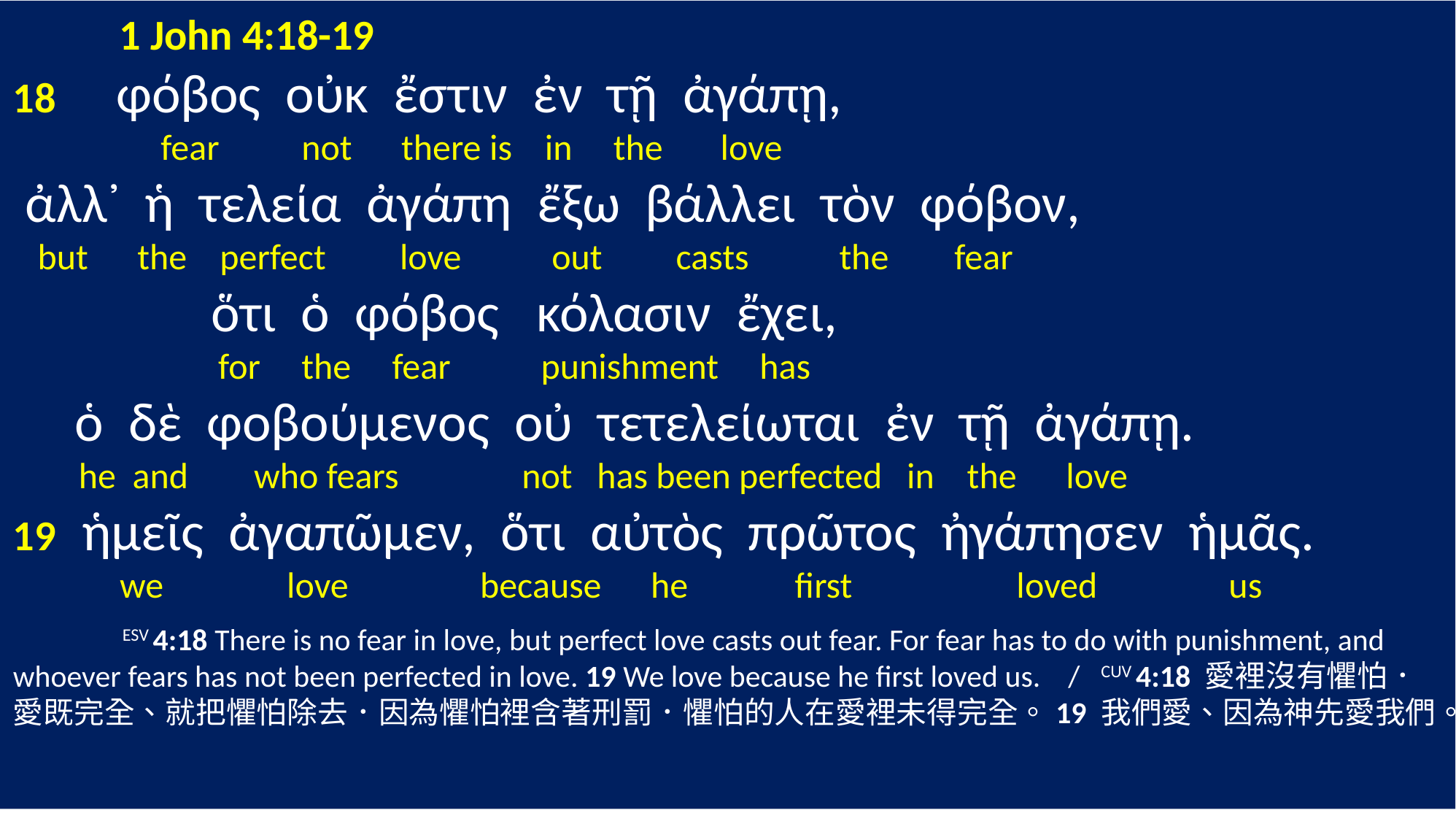

1 John 4:18-19
18      φόβος  οὐκ  ἔστιν  ἐν  τῇ  ἀγάπῃ,
                  fear          not      there is    in     the       love
 ἀλλ᾽  ἡ  τελεία  ἀγάπη  ἔξω  βάλλει  τὸν  φόβον,
   but      the    perfect         love           out         casts           the        fear
                ὅτι  ὁ  φόβος   κόλασιν  ἔχει,
                         for     the     fear           punishment     has
     ὁ  δὲ  φοβούμενος  οὐ  τετελείωται  ἐν  τῇ  ἀγάπῃ.
        he  and        who fears               not   has been perfected   in    the      love
19   ἡμεῖς  ἀγαπῶμεν,  ὅτι  αὐτὸς  πρῶτος  ἠγάπησεν  ἡμᾶς.
             we               love                because      he             first                    loved                us

	ESV 4:18 There is no fear in love, but perfect love casts out fear. For fear has to do with punishment, and whoever fears has not been perfected in love. 19 We love because he first loved us.    /   CUV 4:18 愛裡沒有懼怕．愛既完全、就把懼怕除去．因為懼怕裡含著刑罰．懼怕的人在愛裡未得完全。19 我們愛、因為神先愛我們。